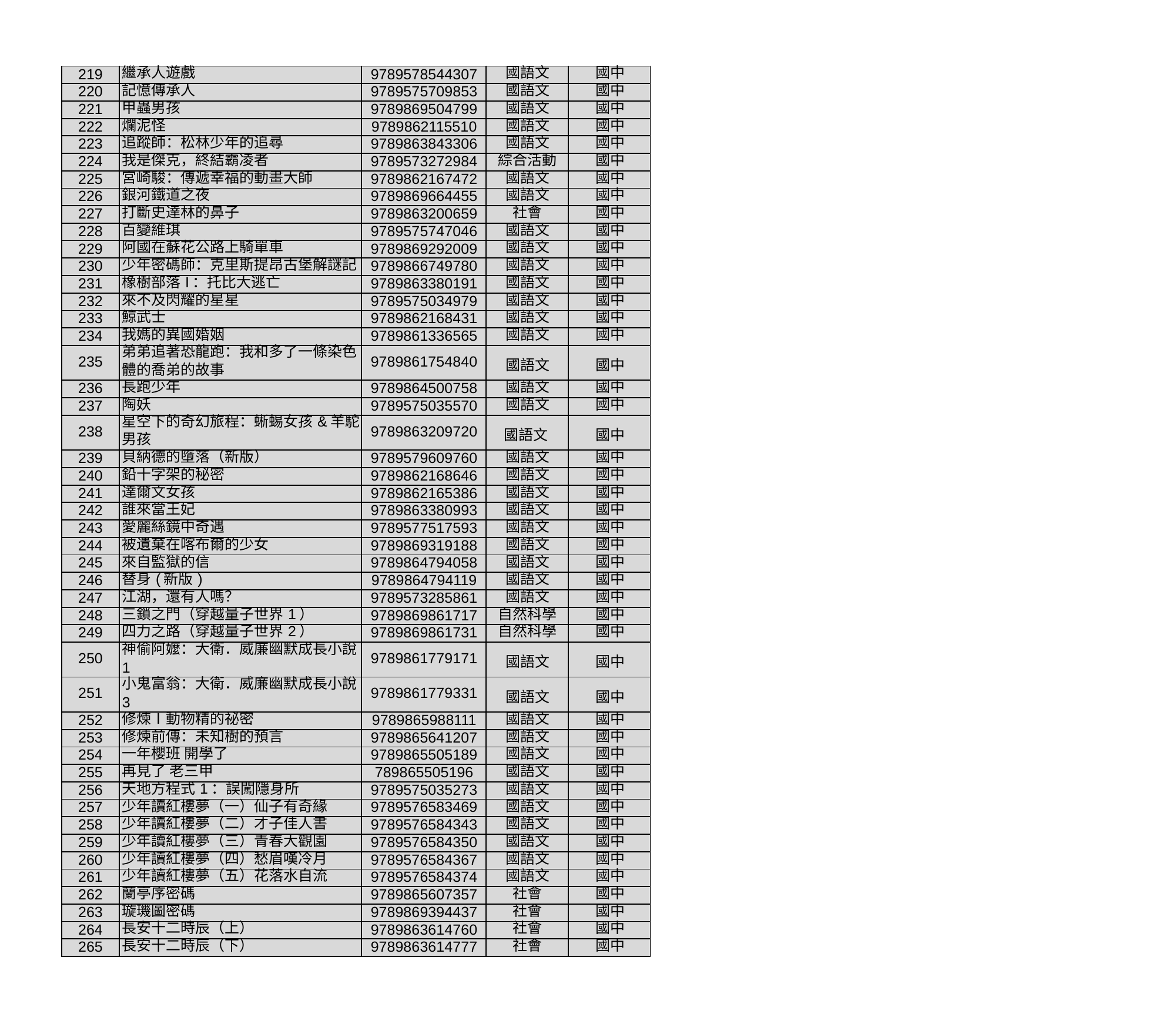

| 219 | 繼承人遊戲 | 9789578544307 | 國語文 | 國中 |
| --- | --- | --- | --- | --- |
| 220 | 記憶傳承人 | 9789575709853 | 國語文 | 國中 |
| 221 | 甲蟲男孩 | 9789869504799 | 國語文 | 國中 |
| 222 | 爛泥怪 | 9789862115510 | 國語文 | 國中 |
| 223 | 追蹤師：松林少年的追尋 | 9789863843306 | 國語文 | 國中 |
| 224 | 我是傑克，終結霸凌者 | 9789573272984 | 綜合活動 | 國中 |
| 225 | 宮崎駿：傳遞幸福的動畫大師 | 9789862167472 | 國語文 | 國中 |
| 226 | 銀河鐵道之夜 | 9789869664455 | 國語文 | 國中 |
| 227 | 打斷史達林的鼻子 | 9789863200659 | 社會 | 國中 |
| 228 | 百變維琪 | 9789575747046 | 國語文 | 國中 |
| 229 | 阿國在蘇花公路上騎單車 | 9789869292009 | 國語文 | 國中 |
| 230 | 少年密碼師：克里斯提昂古堡解謎記 | 9789866749780 | 國語文 | 國中 |
| 231 | 橡樹部落I：托比大逃亡 | 9789863380191 | 國語文 | 國中 |
| 232 | 來不及閃耀的星星 | 9789575034979 | 國語文 | 國中 |
| 233 | 鯨武士 | 9789862168431 | 國語文 | 國中 |
| 234 | 我媽的異國婚姻 | 9789861336565 | 國語文 | 國中 |
| 235 | 弟弟追著恐龍跑：我和多了一條染色 體的喬弟的故事 | 9789861754840 | 國語文 | 國中 |
| 236 | 長跑少年 | 9789864500758 | 國語文 | 國中 |
| 237 | 陶妖 | 9789575035570 | 國語文 | 國中 |
| 238 | 星空下的奇幻旅程：蜥蜴女孩&羊駝 男孩 | 9789863209720 | 國語文 | 國中 |
| 239 | 貝納德的墮落（新版） | 9789579609760 | 國語文 | 國中 |
| 240 | 鉛十字架的秘密 | 9789862168646 | 國語文 | 國中 |
| 241 | 達爾文女孩 | 9789862165386 | 國語文 | 國中 |
| 242 | 誰來當王妃 | 9789863380993 | 國語文 | 國中 |
| 243 | 愛麗絲鏡中奇遇 | 9789577517593 | 國語文 | 國中 |
| 244 | 被遺棄在喀布爾的少女 | 9789869319188 | 國語文 | 國中 |
| 245 | 來自監獄的信 | 9789864794058 | 國語文 | 國中 |
| 246 | 替身(新版) | 9789864794119 | 國語文 | 國中 |
| 247 | 江湖，還有人嗎？ | 9789573285861 | 國語文 | 國中 |
| 248 | 三鎖之門（穿越量子世界1） | 9789869861717 | 自然科學 | 國中 |
| 249 | 四力之路（穿越量子世界2） | 9789869861731 | 自然科學 | 國中 |
| 250 | 神偷阿嬤：大衛．威廉幽默成長小說 1 | 9789861779171 | 國語文 | 國中 |
| 251 | 小鬼富翁：大衛．威廉幽默成長小說 3 | 9789861779331 | 國語文 | 國中 |
| 252 | 修煉Ⅰ動物精的祕密 | 9789865988111 | 國語文 | 國中 |
| 253 | 修煉前傳：未知樹的預言 | 9789865641207 | 國語文 | 國中 |
| 254 | 一年櫻班 開學了 | 9789865505189 | 國語文 | 國中 |
| 255 | 再見了 老三甲 | 789865505196 | 國語文 | 國中 |
| 256 | 天地方程式1：誤闖隱身所 | 9789575035273 | 國語文 | 國中 |
| 257 | 少年讀紅樓夢（一）仙子有奇緣 | 9789576583469 | 國語文 | 國中 |
| 258 | 少年讀紅樓夢（二）才子佳人書 | 9789576584343 | 國語文 | 國中 |
| 259 | 少年讀紅樓夢（三）青春大觀園 | 9789576584350 | 國語文 | 國中 |
| 260 | 少年讀紅樓夢（四）愁眉嘆冷月 | 9789576584367 | 國語文 | 國中 |
| 261 | 少年讀紅樓夢（五）花落水自流 | 9789576584374 | 國語文 | 國中 |
| 262 | 蘭亭序密碼 | 9789865607357 | 社會 | 國中 |
| 263 | 璇璣圖密碼 | 9789869394437 | 社會 | 國中 |
| 264 | 長安十二時辰（上） | 9789863614760 | 社會 | 國中 |
| 265 | 長安十二時辰（下） | 9789863614777 | 社會 | 國中 |